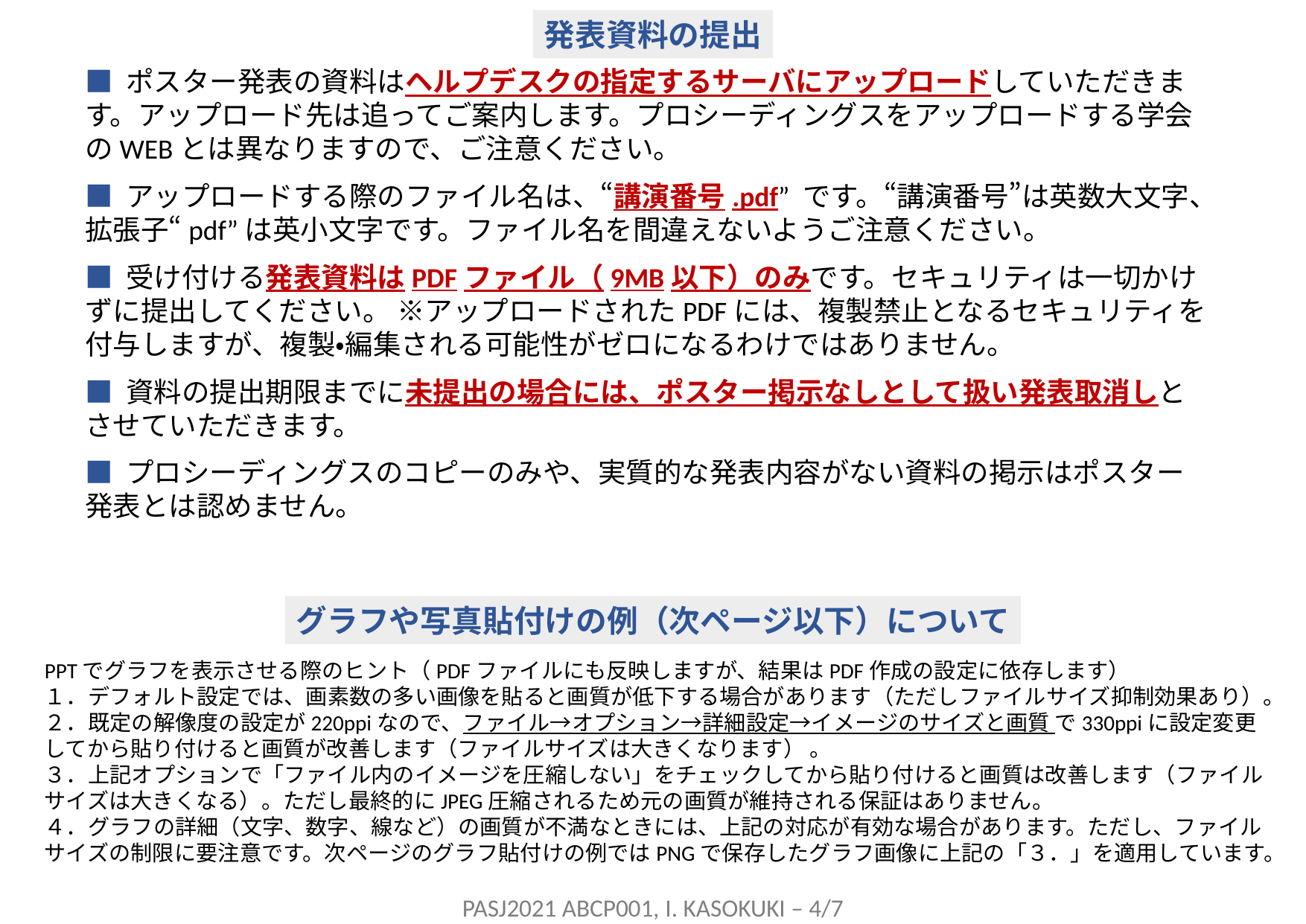

発表資料の提出
■ ポスター発表の資料はヘルプデスクの指定するサーバにアップロードしていただきます。アップロード先は追ってご案内します。プロシーディングスをアップロードする学会のWEBとは異なりますので、ご注意ください。
■ アップロードする際のファイル名は、“講演番号.pdf” です。“講演番号”は英数大文字、拡張子“pdf”は英小文字です。ファイル名を間違えないようご注意ください。
■ 受け付ける発表資料はPDFファイル（9MB以下）のみです。セキュリティは一切かけずに提出してください。 ※アップロードされたPDFには、複製禁止となるセキュリティを付与しますが、複製・編集される可能性がゼロになるわけではありません。
■ 資料の提出期限までに未提出の場合には、ポスター掲示なしとして扱い発表取消しとさせていただきます。
■ プロシーディングスのコピーのみや、実質的な発表内容がない資料の掲示はポスター発表とは認めません。
グラフや写真貼付けの例（次ページ以下）について
PPTでグラフを表示させる際のヒント（PDFファイルにも反映しますが、結果はPDF作成の設定に依存します）
１．デフォルト設定では、画素数の多い画像を貼ると画質が低下する場合があります（ただしファイルサイズ抑制効果あり）。
２．既定の解像度の設定が220ppiなので、ファイル→オプション→詳細設定→イメージのサイズと画質 で330ppiに設定変更してから貼り付けると画質が改善します（ファイルサイズは大きくなります） 。
３．上記オプションで「ファイル内のイメージを圧縮しない」をチェックしてから貼り付けると画質は改善します（ファイルサイズは大きくなる）。ただし最終的にJPEG圧縮されるため元の画質が維持される保証はありません。
４．グラフの詳細（文字、数字、線など）の画質が不満なときには、上記の対応が有効な場合があります。ただし、ファイルサイズの制限に要注意です。次ページのグラフ貼付けの例ではPNGで保存したグラフ画像に上記の「３．」を適用しています。
PASJ2021 ABCP001, I. KASOKUKI – 4/7